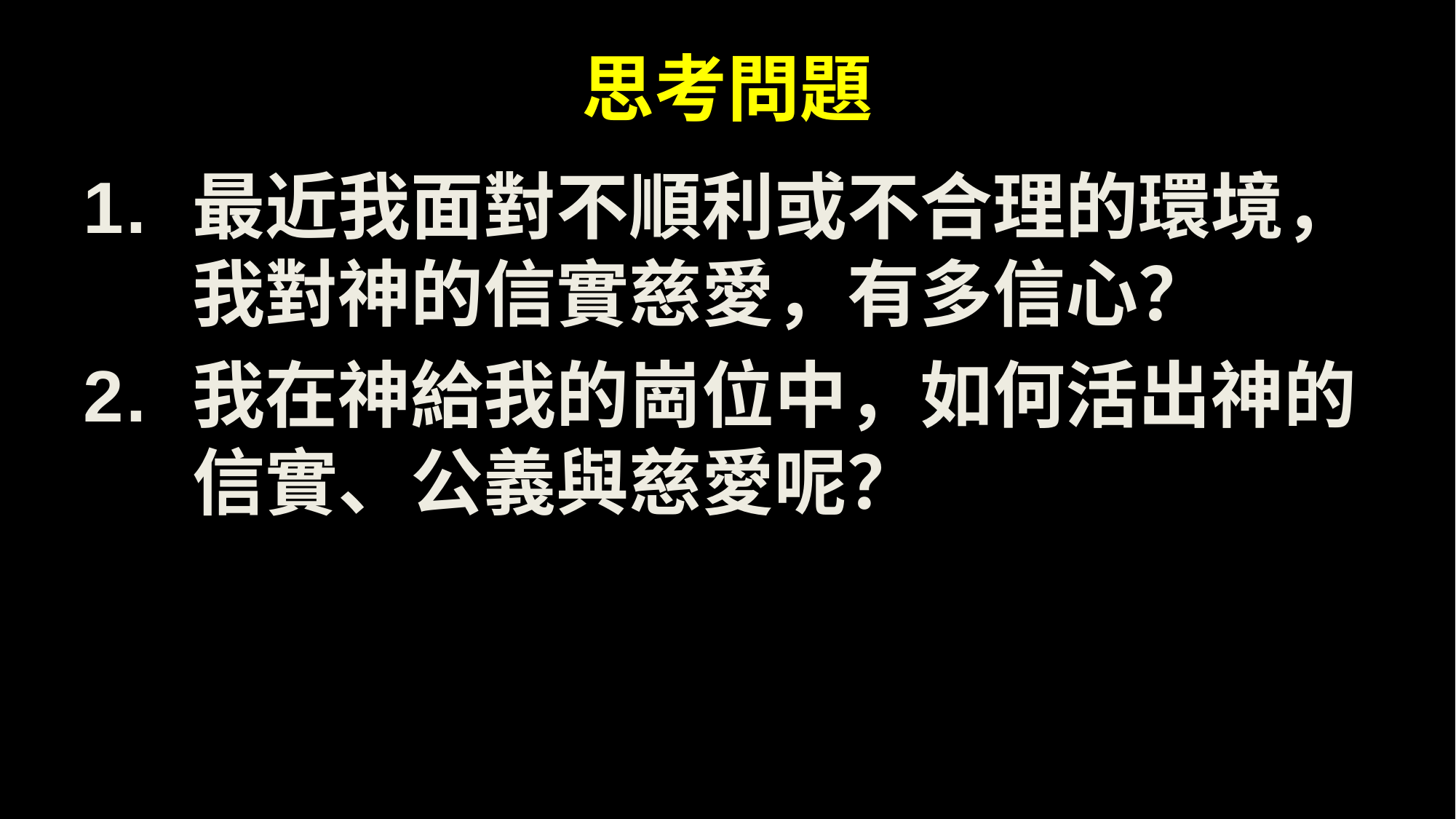

# 思考問題
最近我面對不順利或不合理的環境，我對神的信實慈愛，有多信心？
我在神給我的崗位中，如何活出神的信實、公義與慈愛呢？